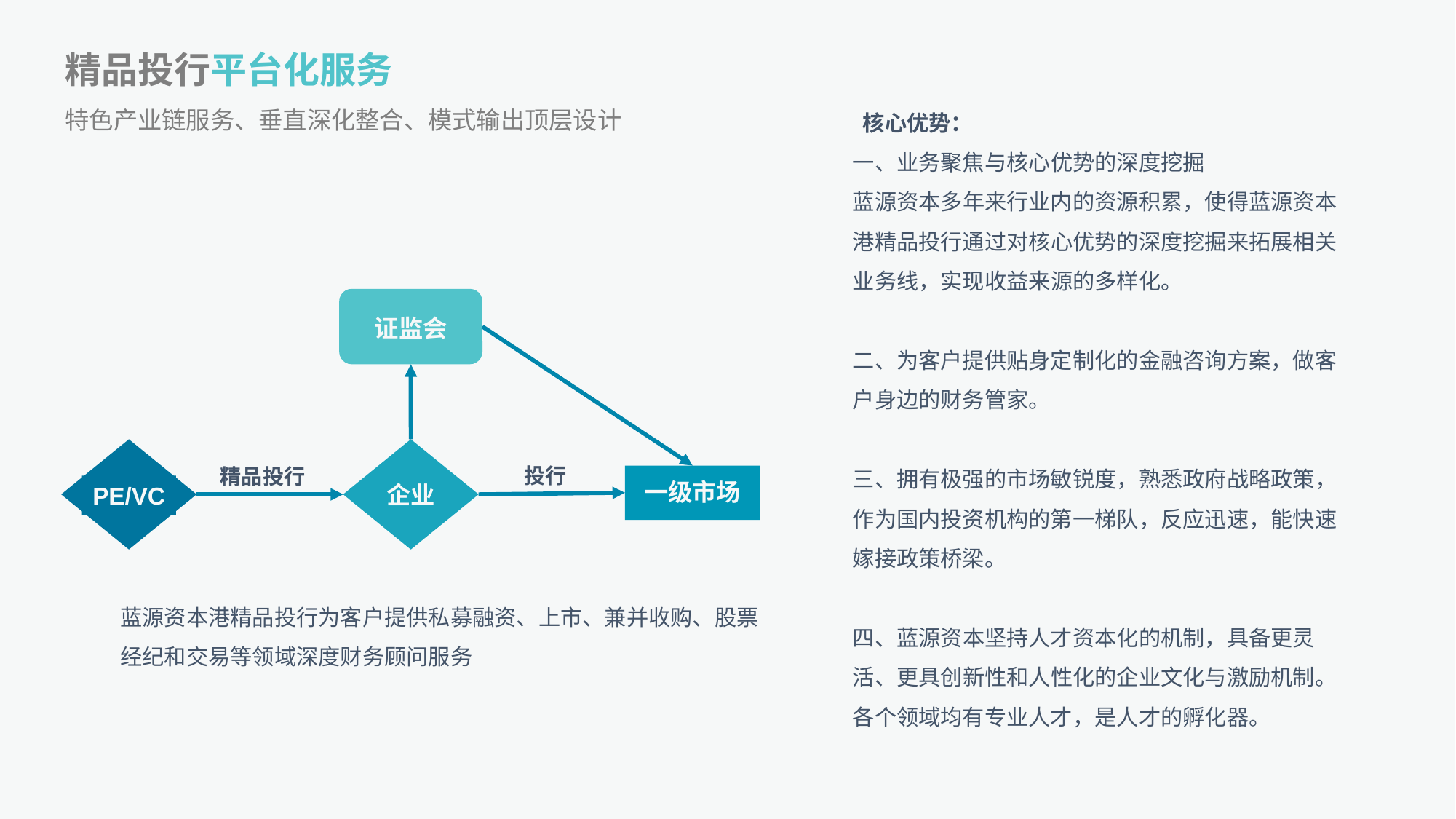

精品投行平台化服务
特色产业链服务、垂直深化整合、模式输出顶层设计
 核心优势：
一、业务聚焦与核心优势的深度挖掘
蓝源资本多年来行业内的资源积累，使得蓝源资本港精品投行通过对核心优势的深度挖掘来拓展相关业务线，实现收益来源的多样化。

二、为客户提供贴身定制化的金融咨询方案，做客户身边的财务管家。

三、拥有极强的市场敏锐度，熟悉政府战略政策，作为国内投资机构的第一梯队，反应迅速，能快速嫁接政策桥梁。

四、蓝源资本坚持人才资本化的机制，具备更灵活、更具创新性和人性化的企业文化与激励机制。各个领域均有专业人才，是人才的孵化器。

证监会

PE/VC

企业
投行
精品投行

一级市场
蓝源资本港精品投行为客户提供私募融资、上市、兼并收购、股票经纪和交易等领域深度财务顾问服务